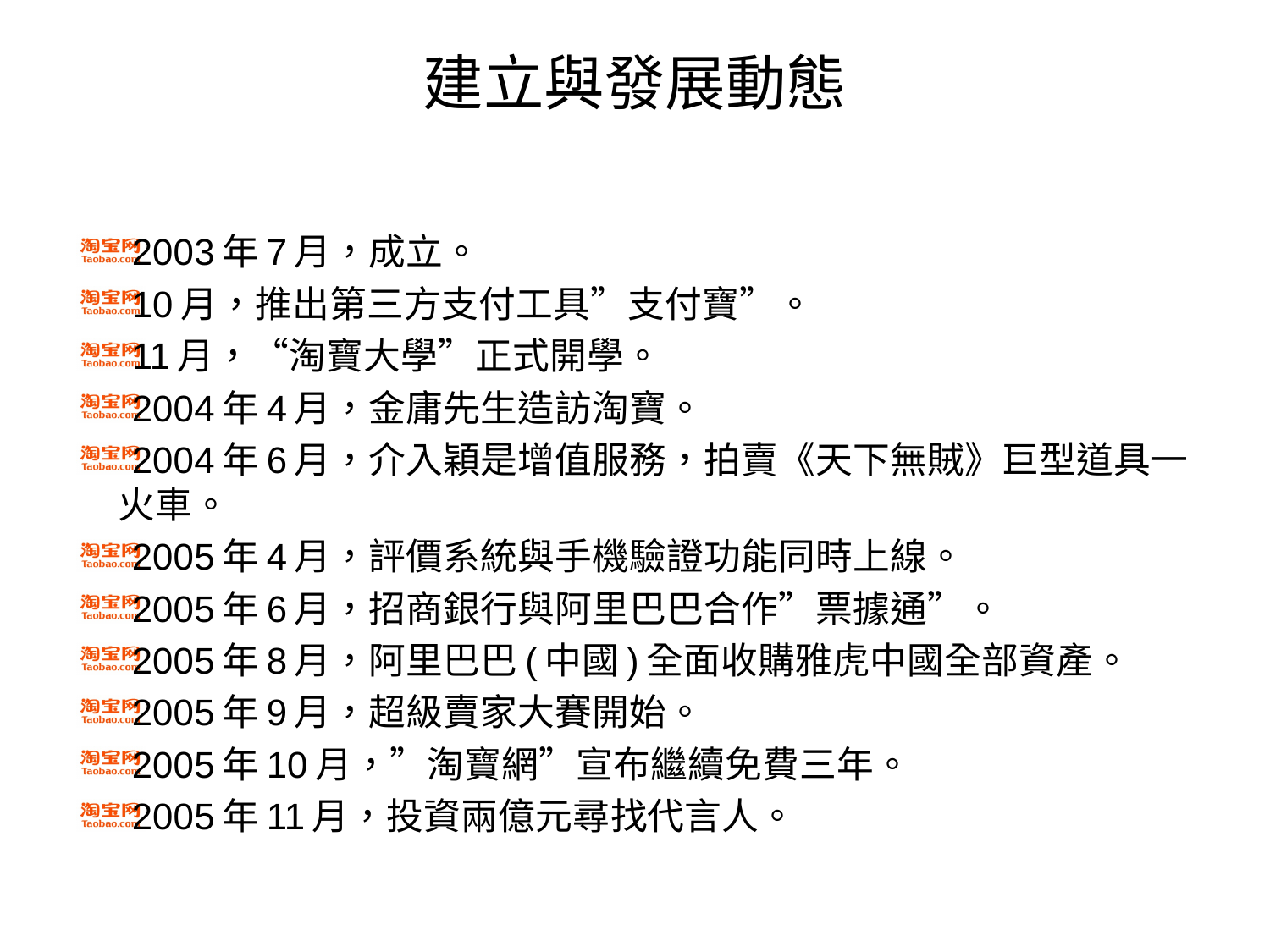

# 建立與發展動態
2003年7月，成立。
10月，推出第三方支付工具”支付寶”。
11月，“淘寶大學”正式開學。
2004年4月，金庸先生造訪淘寶。
2004年6月，介入穎是增值服務，拍賣《天下無賊》巨型道具一火車。
2005年4月，評價系統與手機驗證功能同時上線。
2005年6月，招商銀行與阿里巴巴合作”票據通”。
2005年8月，阿里巴巴(中國)全面收購雅虎中國全部資產。
2005年9月，超級賣家大賽開始。
2005年10月，”淘寶網”宣布繼續免費三年。
2005年11月，投資兩億元尋找代言人。